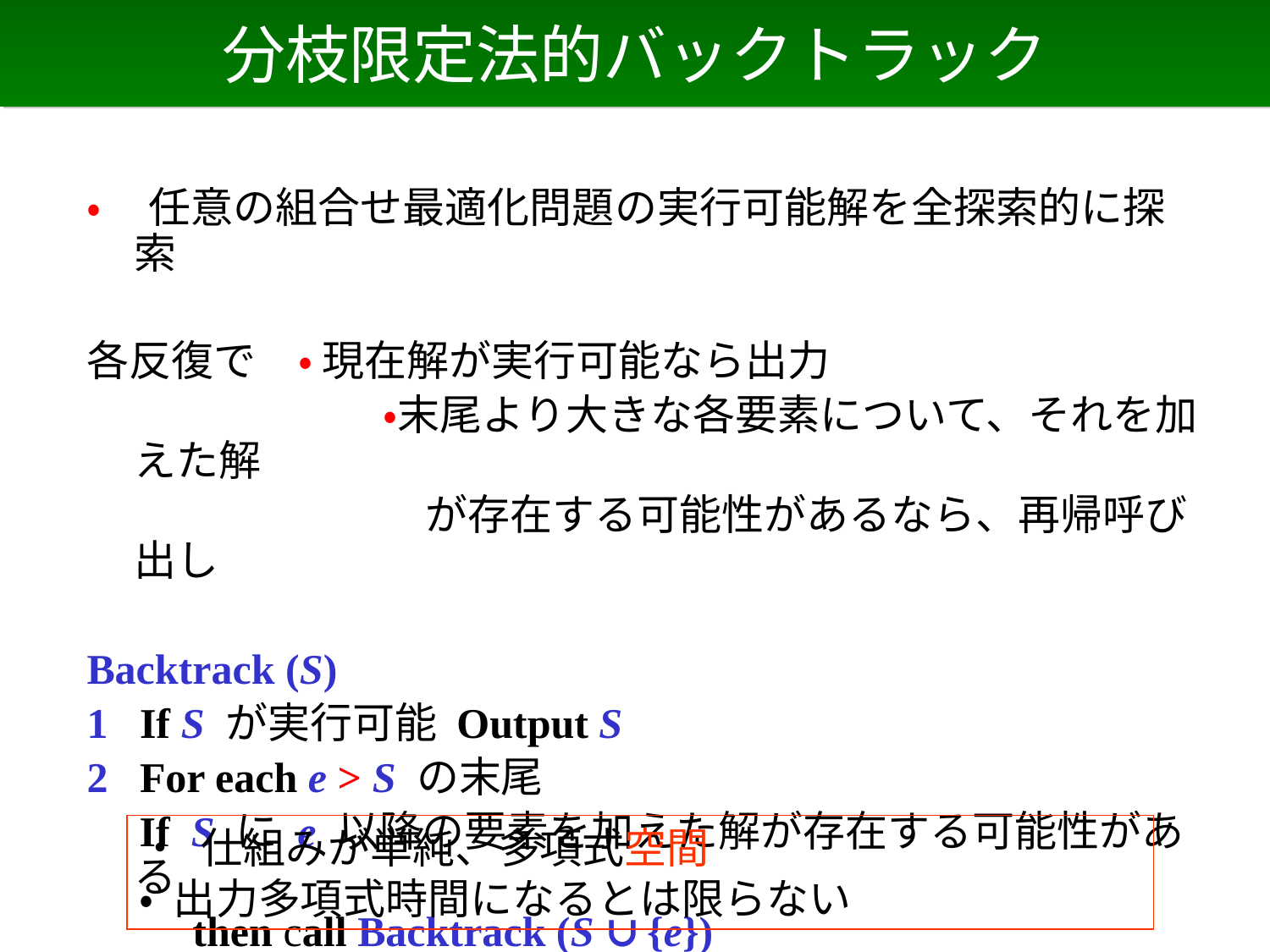

# 分枝限定法的バックトラック
• 任意の組合せ最適化問題の実行可能解を全探索的に探索

各反復で　• 現在解が実行可能なら出力
　　　　　　　•末尾より大きな各要素について、それを加えた解
　　　　　　　　が存在する可能性があるなら、再帰呼び出し

Backtrack (S)
1   If S が実行可能 Output S
2   For each e > S の末尾
　If  S に e 以降の要素を加えた解が存在する可能性がある
          then call Backtrack (S ∪{e})
• 仕組みが単純、多項式空間
• 出力多項式時間になるとは限らない